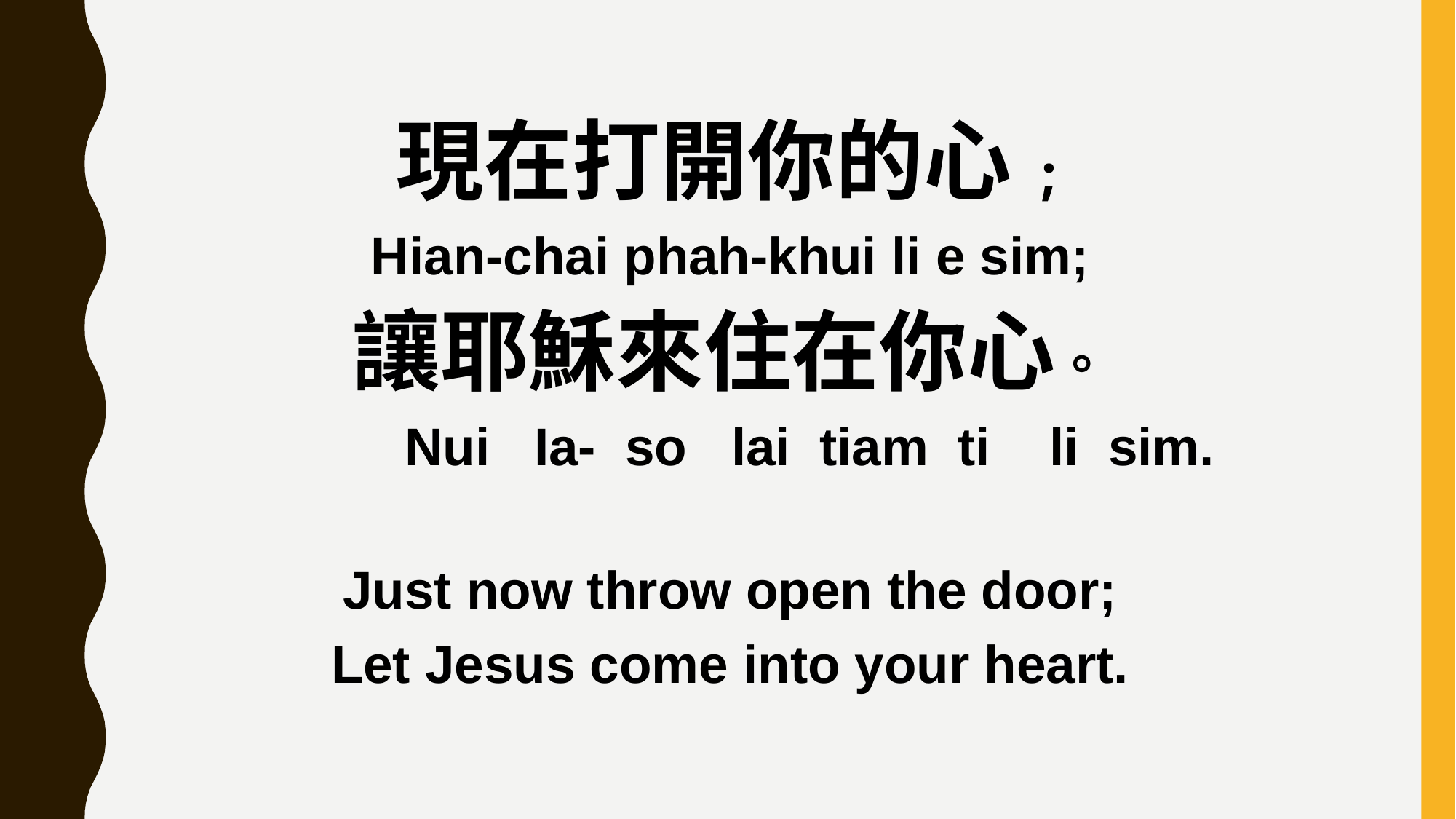

現在打開你的心;
Hian-chai phah-khui li e sim;
讓耶穌來住在你心。
              Nui   Ia-  so   lai  tiam  ti    li  sim.

Just now throw open the door;
Let Jesus come into your heart.